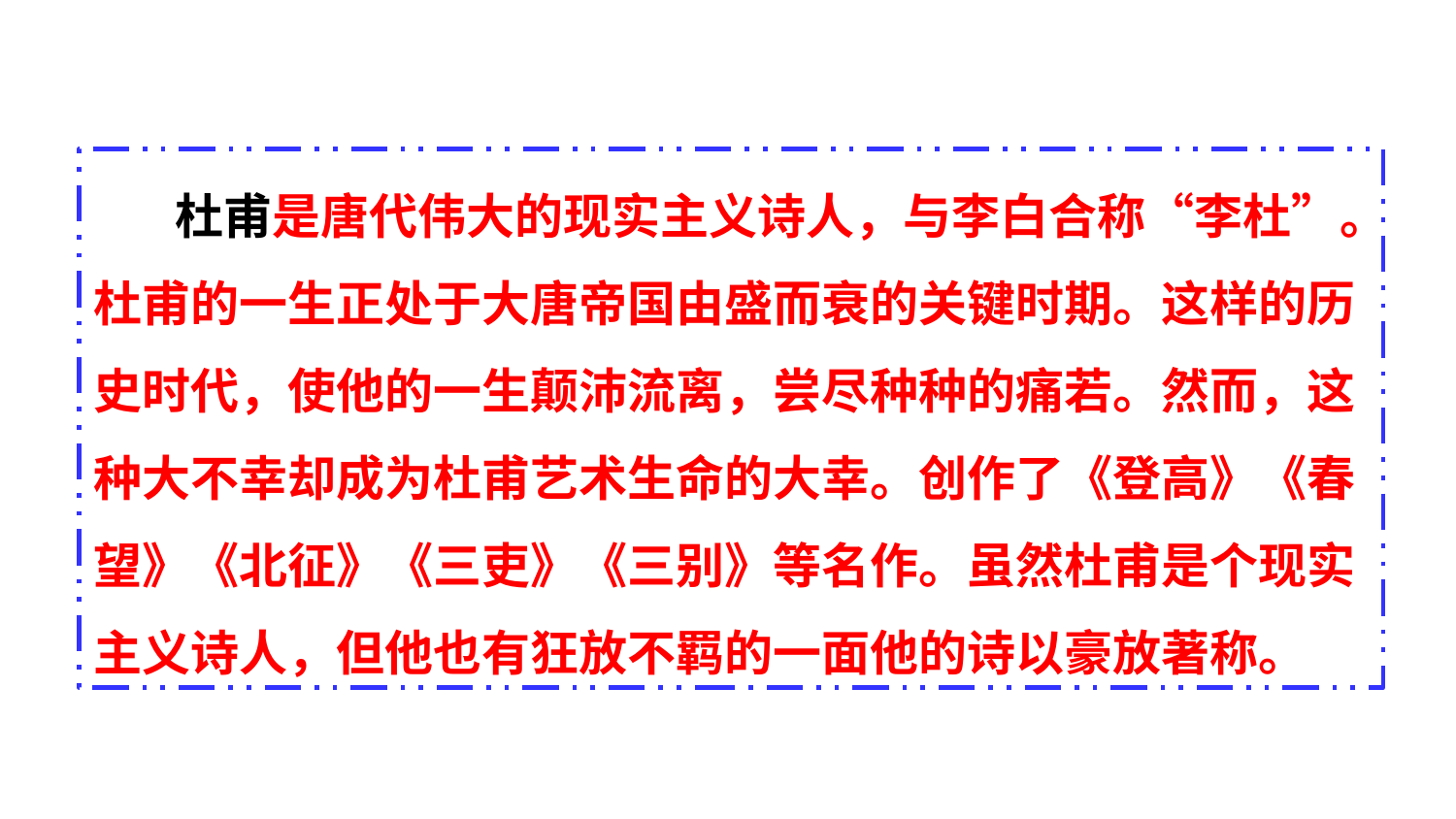

杜甫是唐代伟大的现实主义诗人，与李白合称“李杜”。杜甫的一生正处于大唐帝国由盛而衰的关键时期。这样的历史时代，使他的一生颠沛流离，尝尽种种的痛若。然而，这种大不幸却成为杜甫艺术生命的大幸。创作了《登高》《春望》《北征》《三吏》《三别》等名作。虽然杜甫是个现实主义诗人，但他也有狂放不羁的一面他的诗以豪放著称。